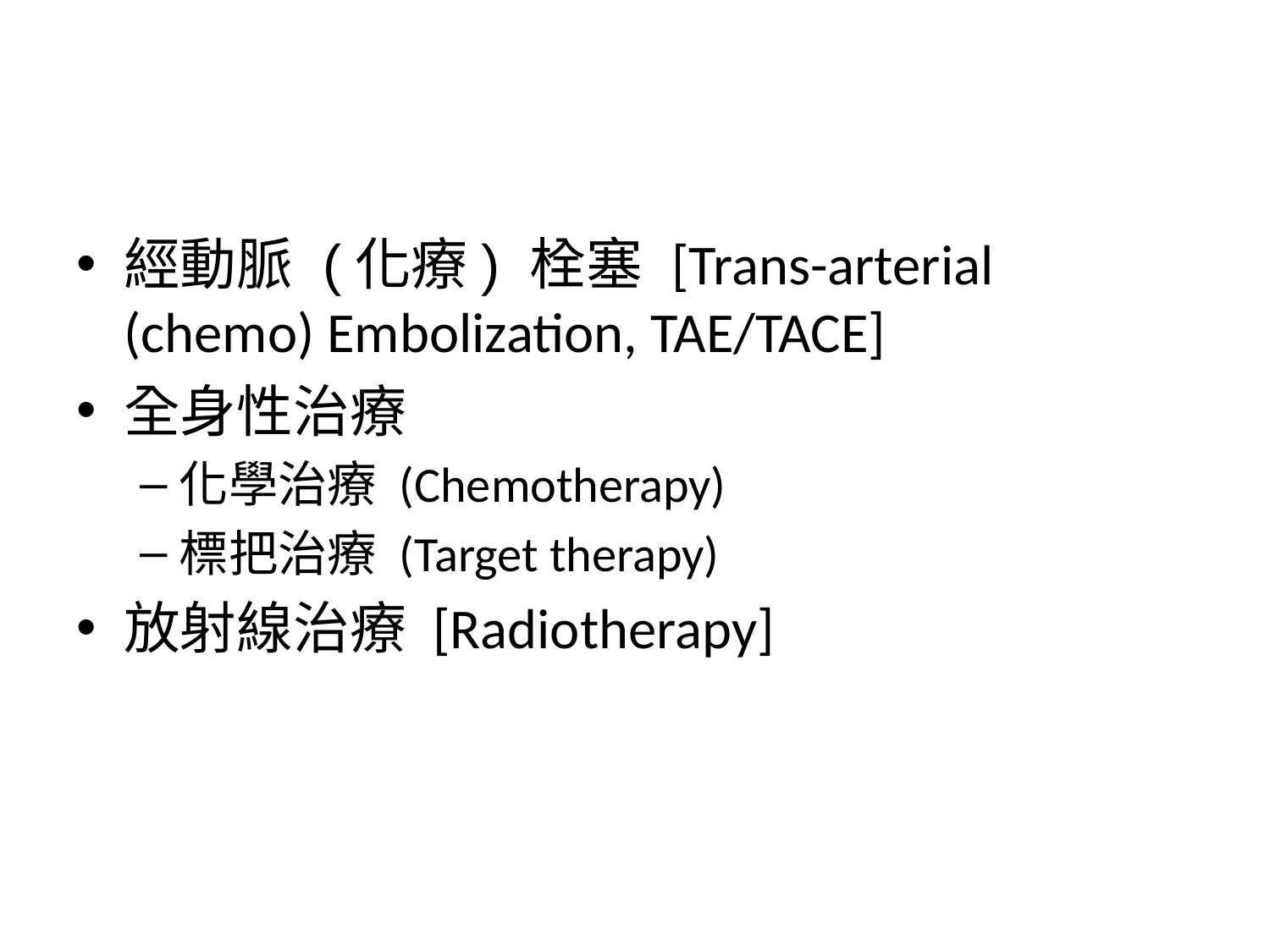

#
經動脈 (化療) 栓塞 [Trans-arterial (chemo) Embolization, TAE/TACE]
全身性治療
化學治療 (Chemotherapy)
標把治療 (Target therapy)
放射線治療 [Radiotherapy]